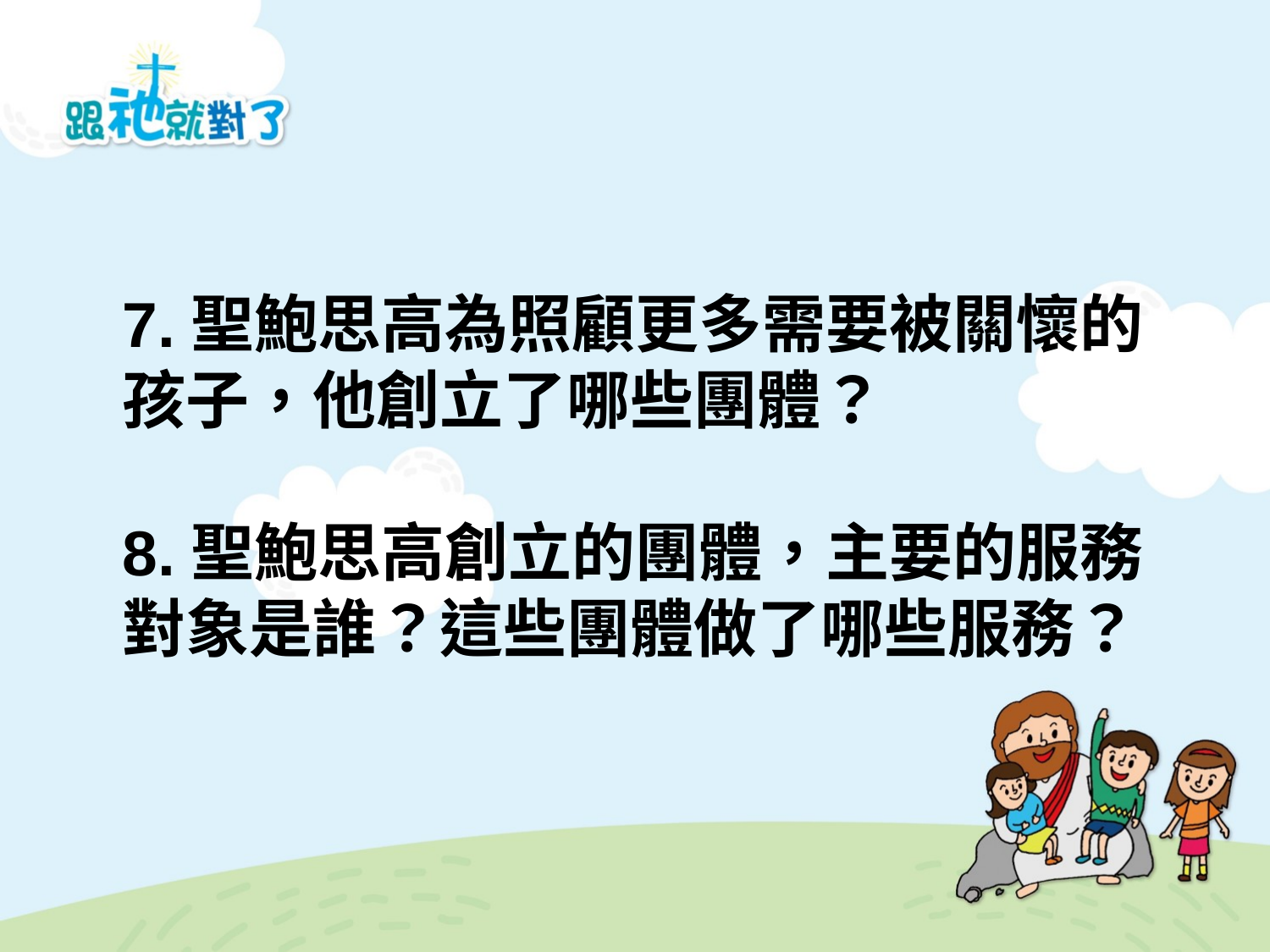

7.聖鮑思高為照顧更多需要被關懷的孩子，他創立了哪些團體？

8.聖鮑思高創立的團體，主要的服務對象是誰？這些團體做了哪些服務？